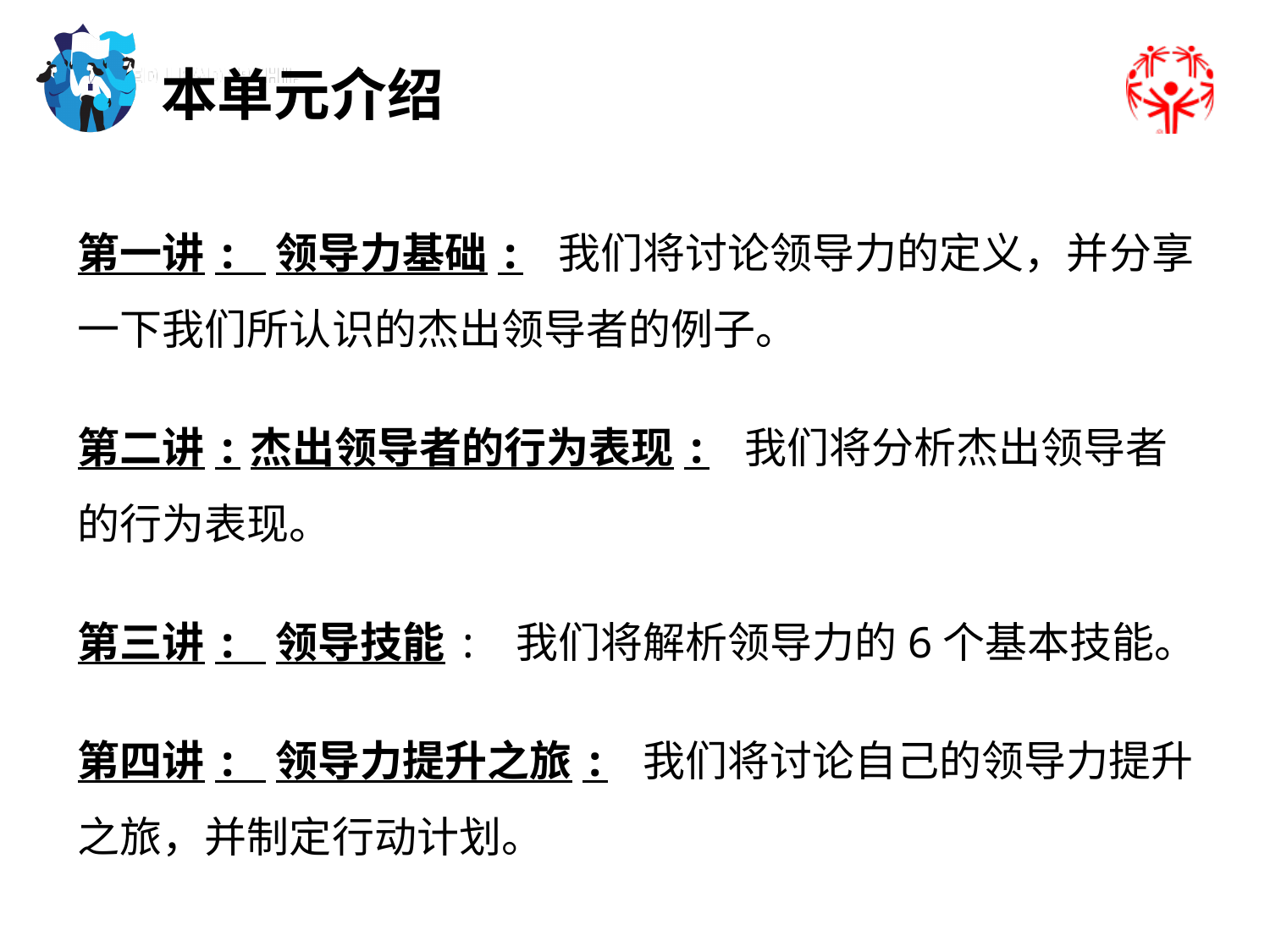

本单元介绍
第一讲: 领导力基础: 我们将讨论领导力的定义，并分享一下我们所认识的杰出领导者的例子。
第二讲:杰出领导者的行为表现: 我们将分析杰出领导者的行为表现。
第三讲: 领导技能: 我们将解析领导力的6个基本技能。
第四讲: 领导力提升之旅: 我们将讨论自己的领导力提升之旅，并制定行动计划。